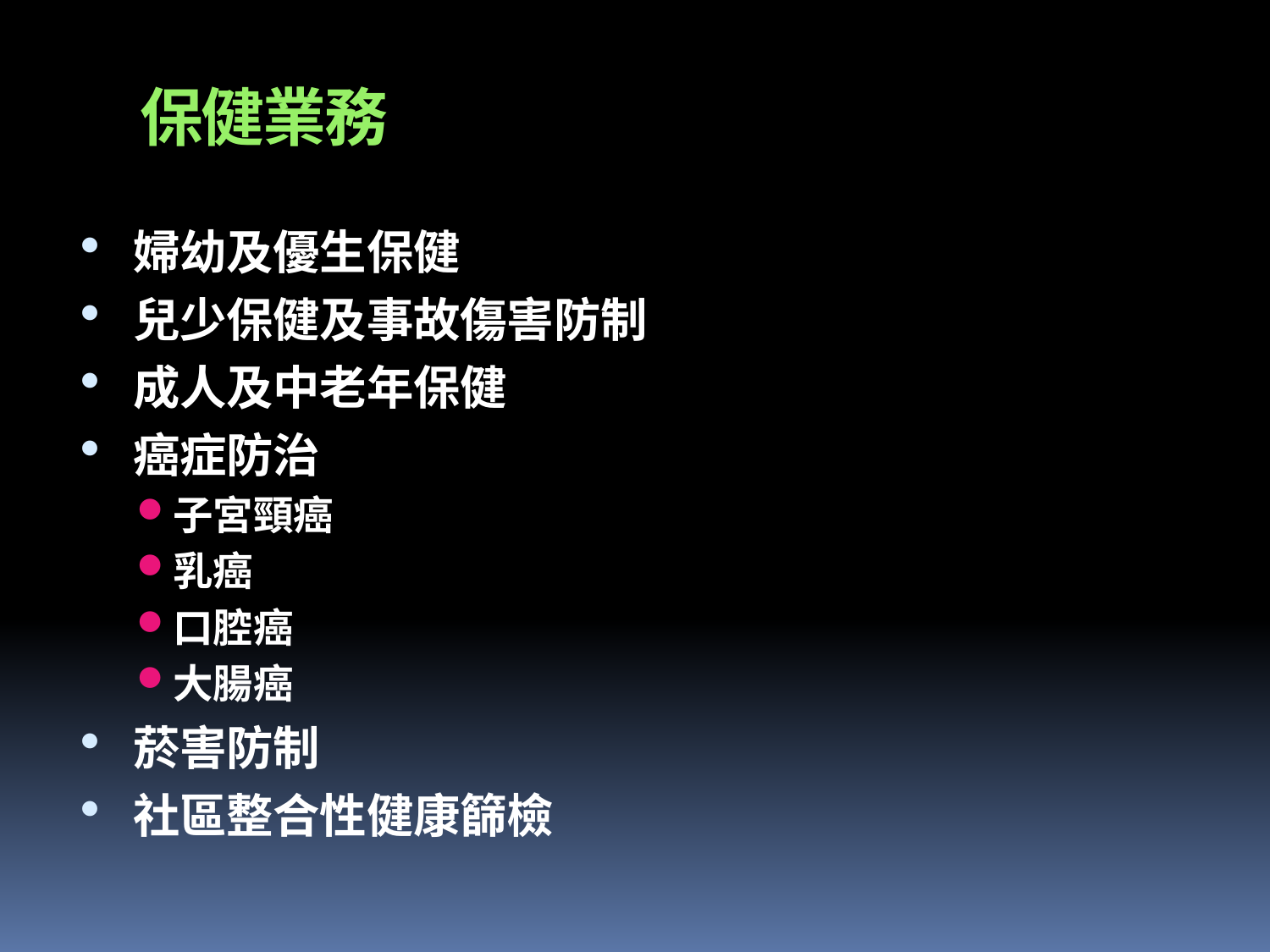

# 保健業務
婦幼及優生保健
兒少保健及事故傷害防制
成人及中老年保健
癌症防治
子宮頸癌
乳癌
口腔癌
大腸癌
菸害防制
社區整合性健康篩檢